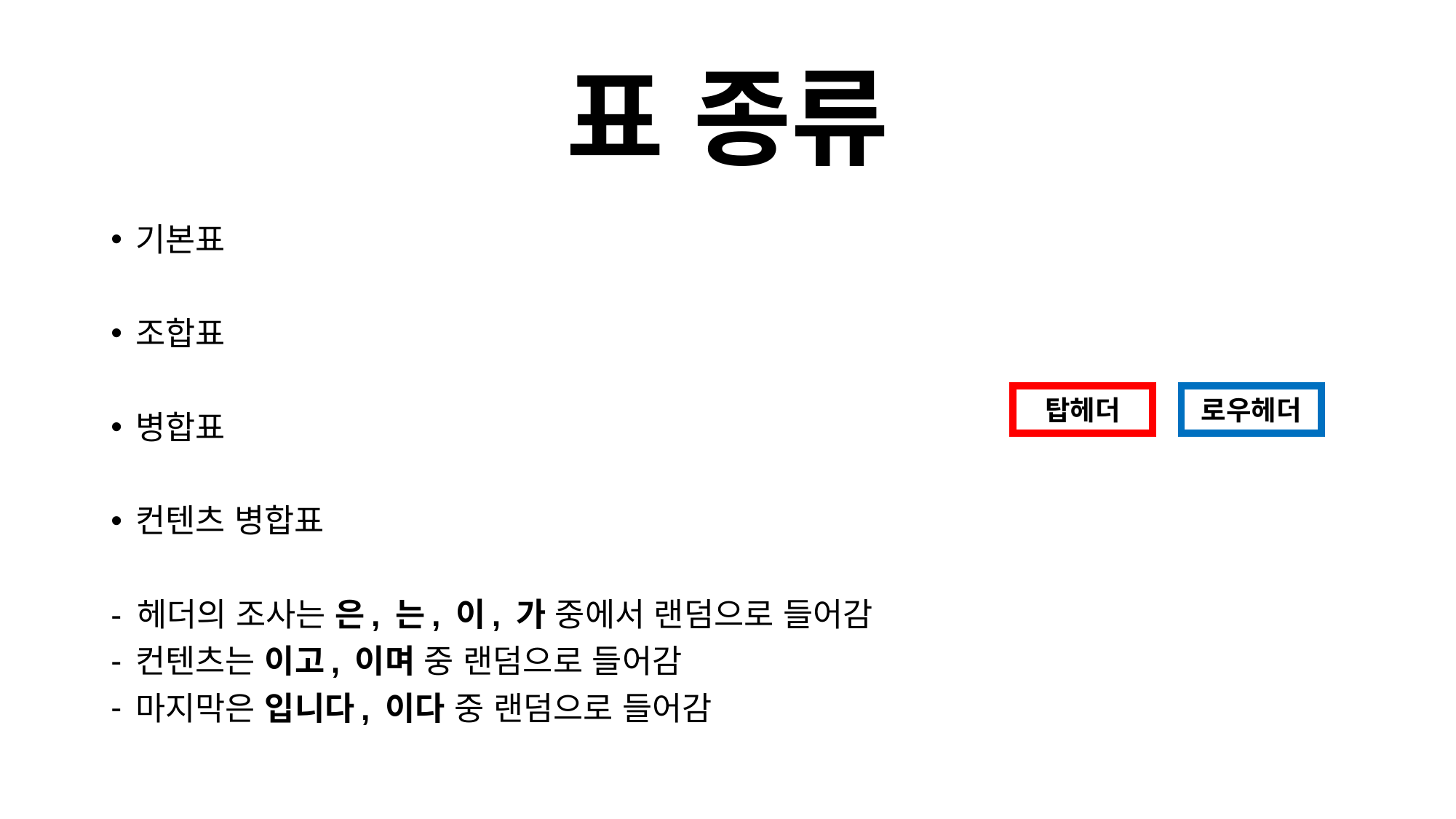

# 표 종류
기본표

조합표

병합표

컨텐츠 병합표

- 헤더의 조사는 은, 는, 이, 가 중에서 랜덤으로 들어감
컨텐츠는 이고, 이며 중 랜덤으로 들어감
마지막은 입니다, 이다 중 랜덤으로 들어감
로우헤더
탑헤더